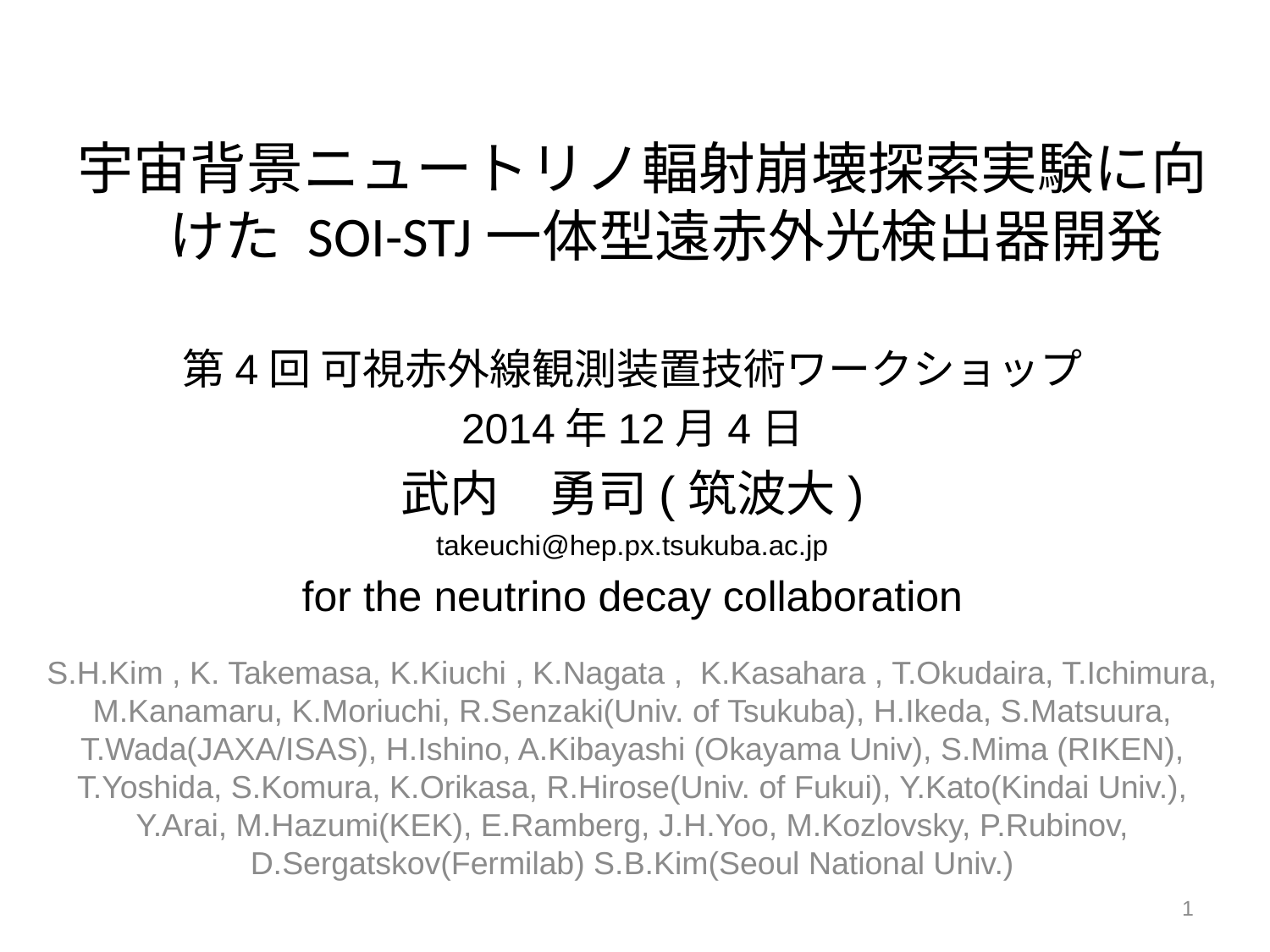

宇宙背景ニュートリノ輻射崩壊探索実験に向けた SOI-STJ一体型遠赤外光検出器開発
第4回 可視赤外線観測装置技術ワークショップ
2014年12月4日
武内　勇司(筑波大)
takeuchi@hep.px.tsukuba.ac.jp
for the neutrino decay collaboration
S.H.Kim , K. Takemasa, K.Kiuchi , K.Nagata ,  K.Kasahara , T.Okudaira, T.Ichimura, M.Kanamaru, K.Moriuchi, R.Senzaki(Univ. of Tsukuba), H.Ikeda, S.Matsuura, T.Wada(JAXA/ISAS), H.Ishino, A.Kibayashi (Okayama Univ), S.Mima (RIKEN), T.Yoshida, S.Komura, K.Orikasa, R.Hirose(Univ. of Fukui), Y.Kato(Kindai Univ.), Y.Arai, M.Hazumi(KEK), E.Ramberg, J.H.Yoo, M.Kozlovsky, P.Rubinov, D.Sergatskov(Fermilab) S.B.Kim(Seoul National Univ.)
1